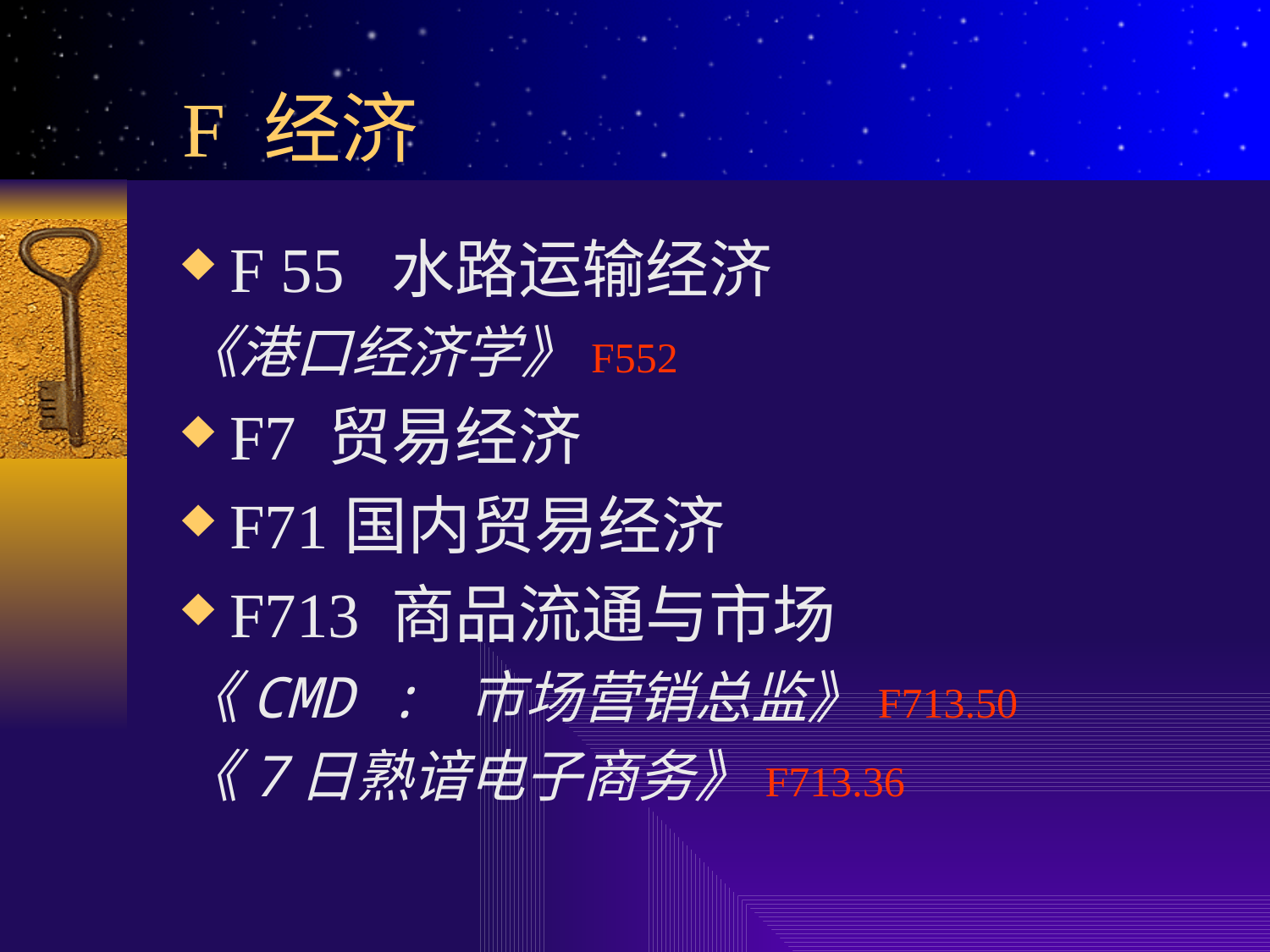

# F 经济
F 55  水路运输经济
《港口经济学》F552
F7 贸易经济
F71国内贸易经济
F713 商品流通与市场
《CMD : 市场营销总监》F713.50
《7日熟谙电子商务》F713.36